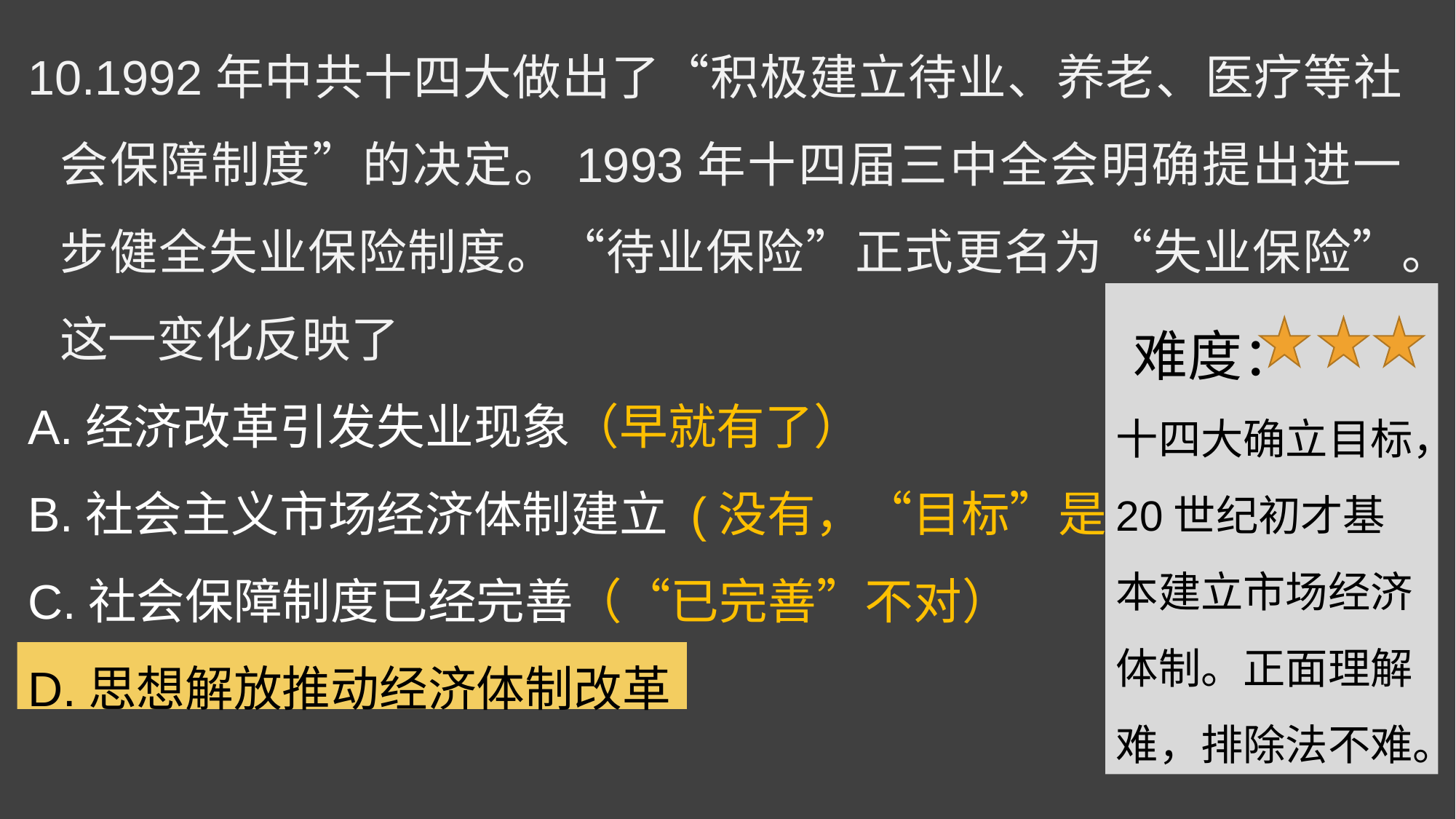

10.1992年中共十四大做出了“积极建立待业、养老、医疗等社会保障制度”的决定。1993年十四届三中全会明确提出进一步健全失业保险制度。“待业保险”正式更名为“失业保险”。这一变化反映了
A.经济改革引发失业现象（早就有了）
B.社会主义市场经济体制建立 (没有，“目标”是）
C.社会保障制度已经完善（“已完善”不对）
D.思想解放推动经济体制改革
 难度：
十四大确立目标，20世纪初才基本建立市场经济体制。正面理解难，排除法不难。